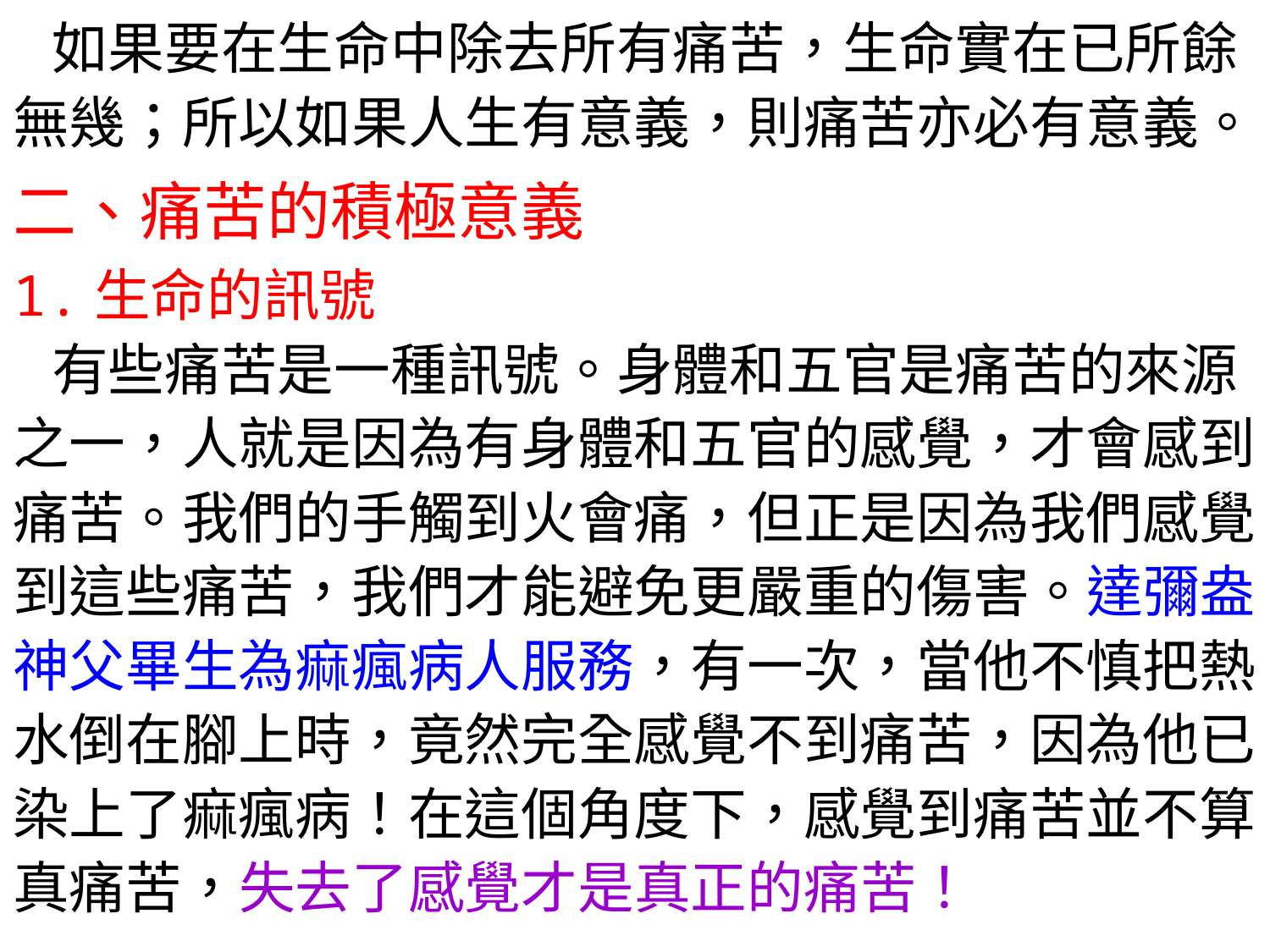

如果要在生命中除去所有痛苦，生命實在已所餘無幾；所以如果人生有意義，則痛苦亦必有意義。
二、痛苦的積極意義
1.生命的訊號
  有些痛苦是一種訊號。身體和五官是痛苦的來源之一，人就是因為有身體和五官的感覺，才會感到痛苦。我們的手觸到火會痛，但正是因為我們感覺到這些痛苦，我們才能避免更嚴重的傷害。達彌盎神父畢生為痲瘋病人服務，有一次，當他不慎把熱水倒在腳上時，竟然完全感覺不到痛苦，因為他已染上了痲瘋病！在這個角度下，感覺到痛苦並不算真痛苦，失去了感覺才是真正的痛苦！